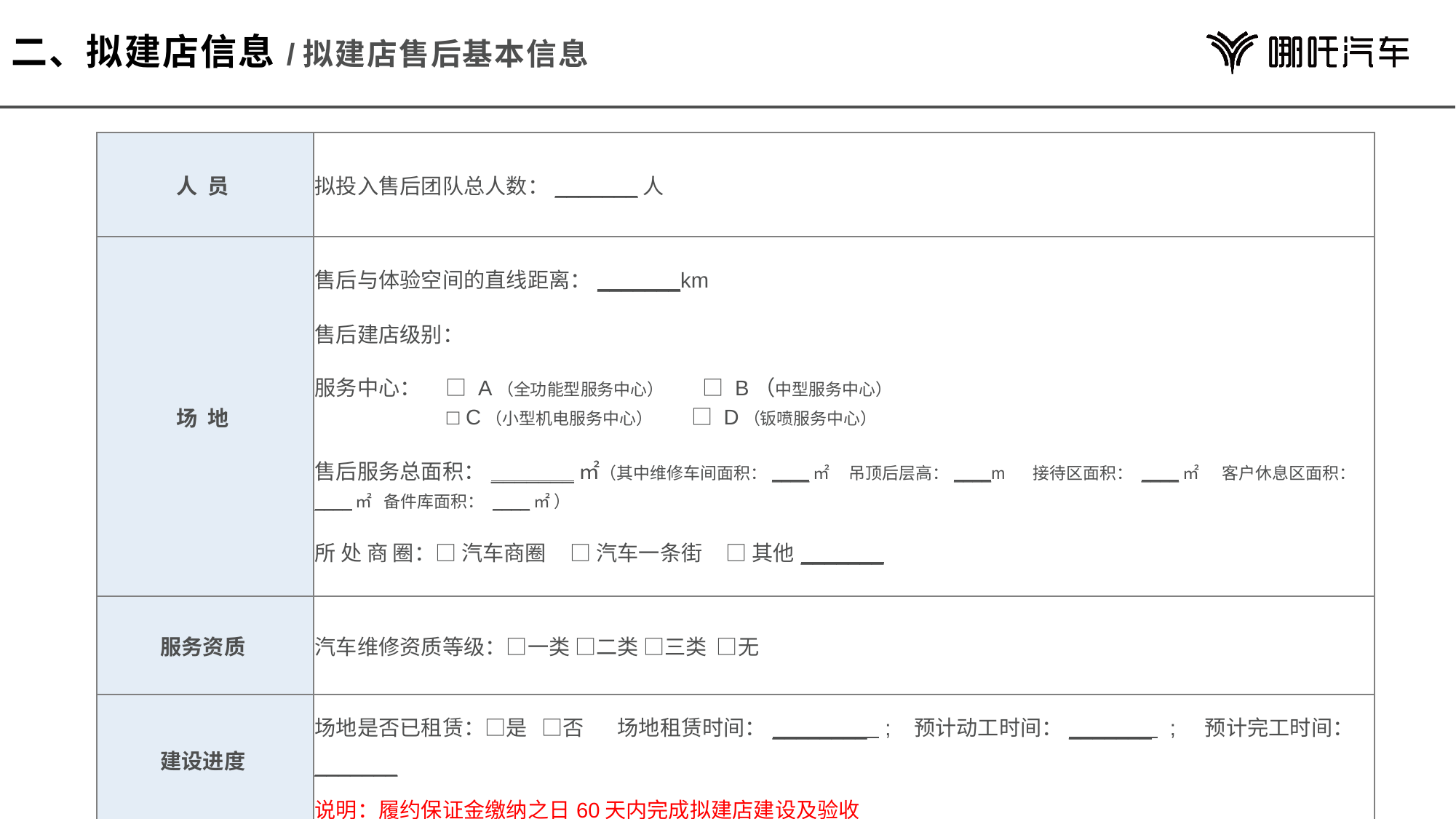

二、拟建店信息/拟建店售后基本信息
| 人 员 | 拟投入售后团队总人数：\_\_\_\_\_\_\_人 |
| --- | --- |
| 场 地 | 售后与体验空间的直线距离：\_\_\_\_\_\_\_km 售后建店级别： 服务中心： □ A（全功能型服务中心） □ B（中型服务中心） □ C（小型机电服务中心） □ D（钣喷服务中心） 售后服务总面积：\_\_\_\_\_\_\_㎡（其中维修车间面积：\_\_\_\_㎡ 吊顶后层高：\_\_\_\_m 接待区面积： \_\_\_\_㎡ 客户休息区面积： \_\_\_\_㎡ 备件库面积： \_\_\_\_㎡ ） 所 处 商 圈：□ 汽车商圈 □ 汽车一条街 □ 其他\_\_\_\_\_\_\_ |
| 服务资质 | 汽车维修资质等级：□一类 □二类 □三类 □无 |
| 建设进度 | 场地是否已租赁：□是 □否 场地租赁时间：\_\_\_\_\_\_\_\_ ; 预计动工时间：\_\_\_\_\_\_\_ ; 预计完工时间：\_\_\_\_\_\_\_ 说明：履约保证金缴纳之日60天内完成拟建店建设及验收 |